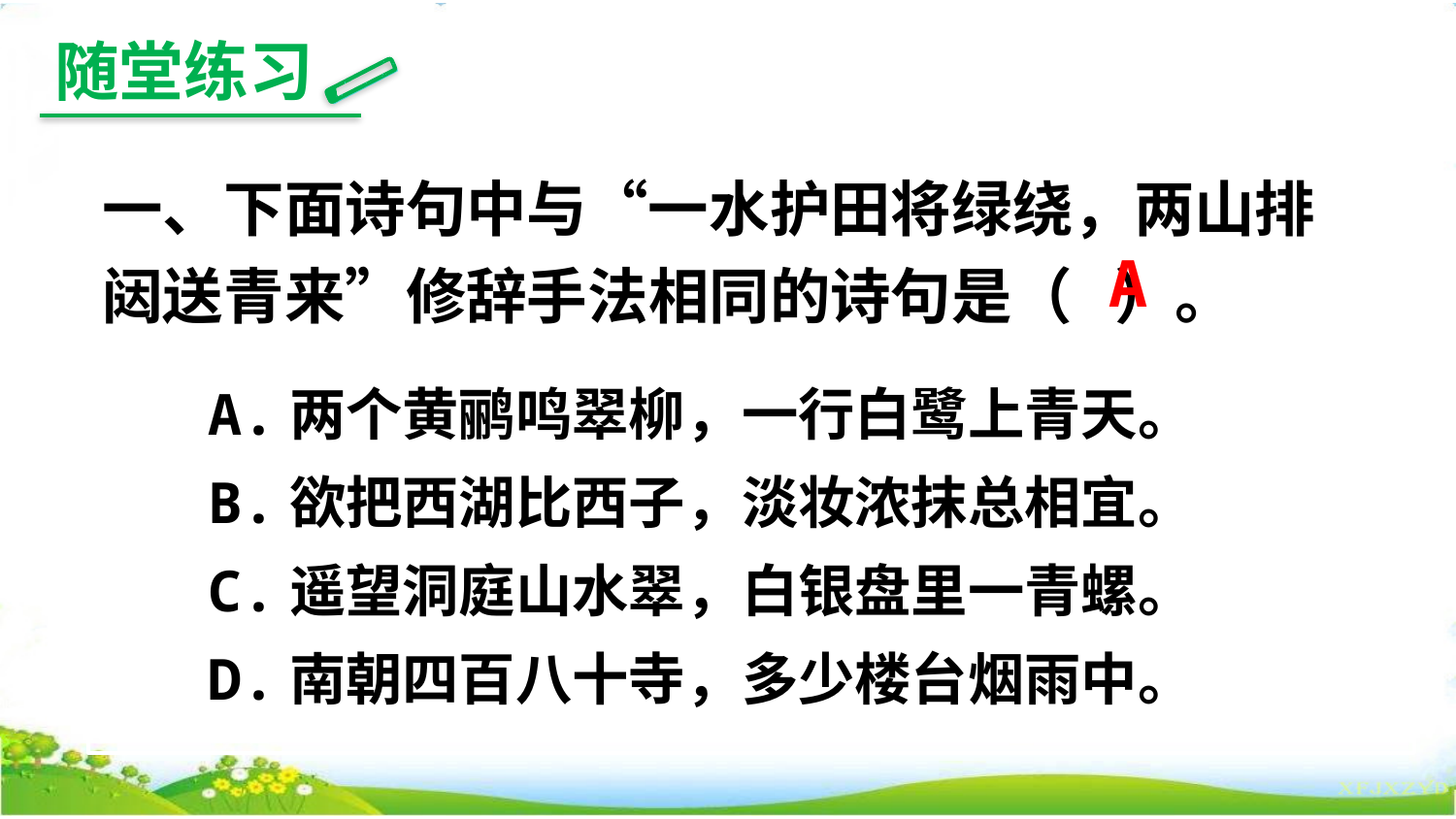

随堂练习

一、下面诗句中与“一水护田将绿绕，两山排闼送青来”修辞手法相同的诗句是（   ）。
A
A.两个黄鹂鸣翠柳，一行白鹭上青天。
B.欲把西湖比西子，淡妆浓抹总相宜。
C.遥望洞庭山水翠，白银盘里一青螺。
D.南朝四百八十寺，多少楼台烟雨中。